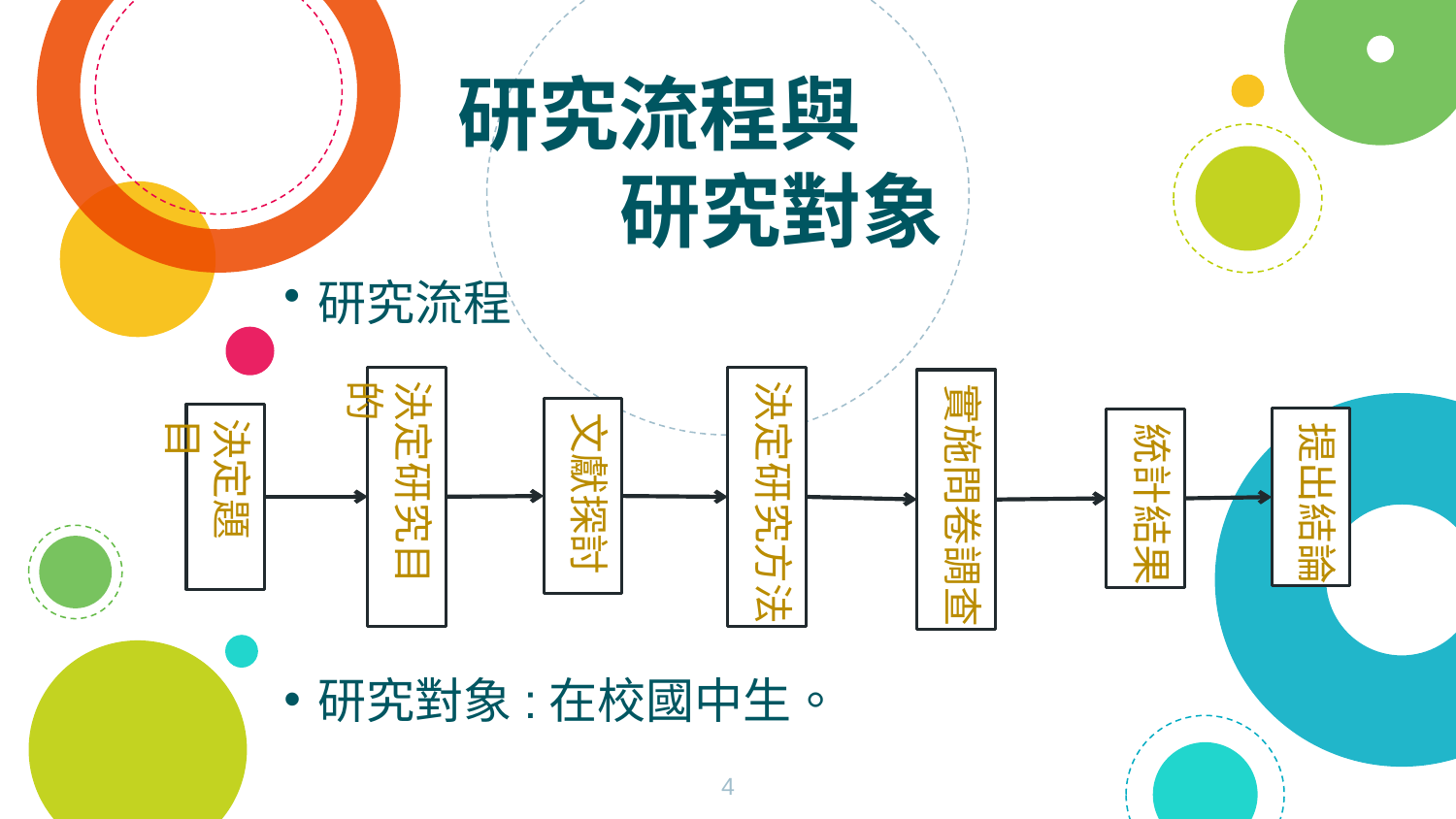

研究流程與
研究對象
研究流程

研究對象:在校國中生。
決定研究目的
決定研究方法
實施問卷調查
文獻探討
決定題目
提出結論
統計結果

4